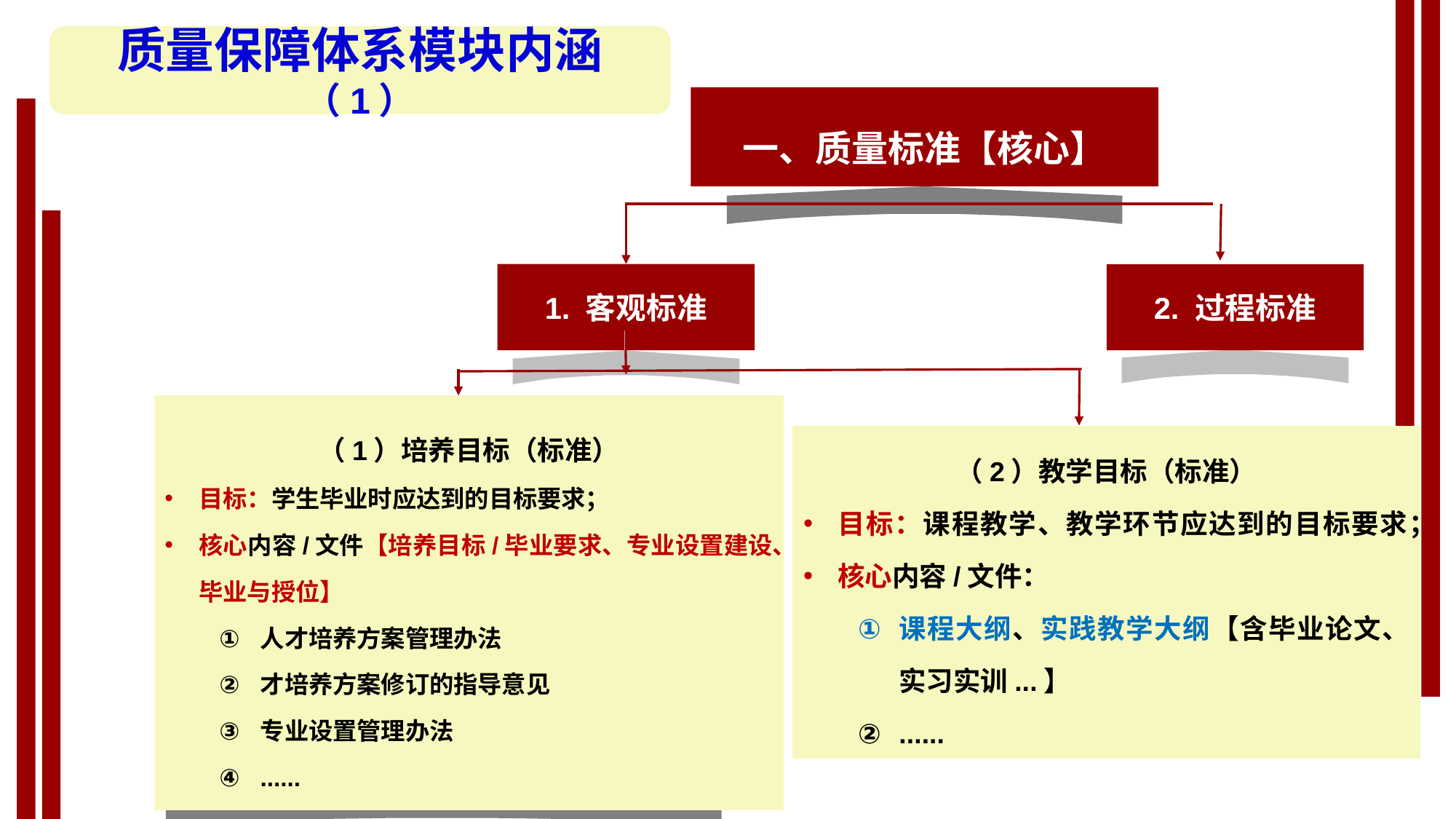

质量保障体系模块内涵（1）
一、质量标准【核心】

1. 客观标准
2. 过程标准

（1）培养目标（标准）
目标：学生毕业时应达到的目标要求；
核心内容/文件【培养目标/毕业要求、专业设置建设、毕业与授位】
人才培养方案管理办法
才培养方案修订的指导意见
专业设置管理办法
......
（2）教学目标（标准）
目标：课程教学、教学环节应达到的目标要求；
核心内容/文件：
课程大纲、实践教学大纲【含毕业论文、实习实训...】
......